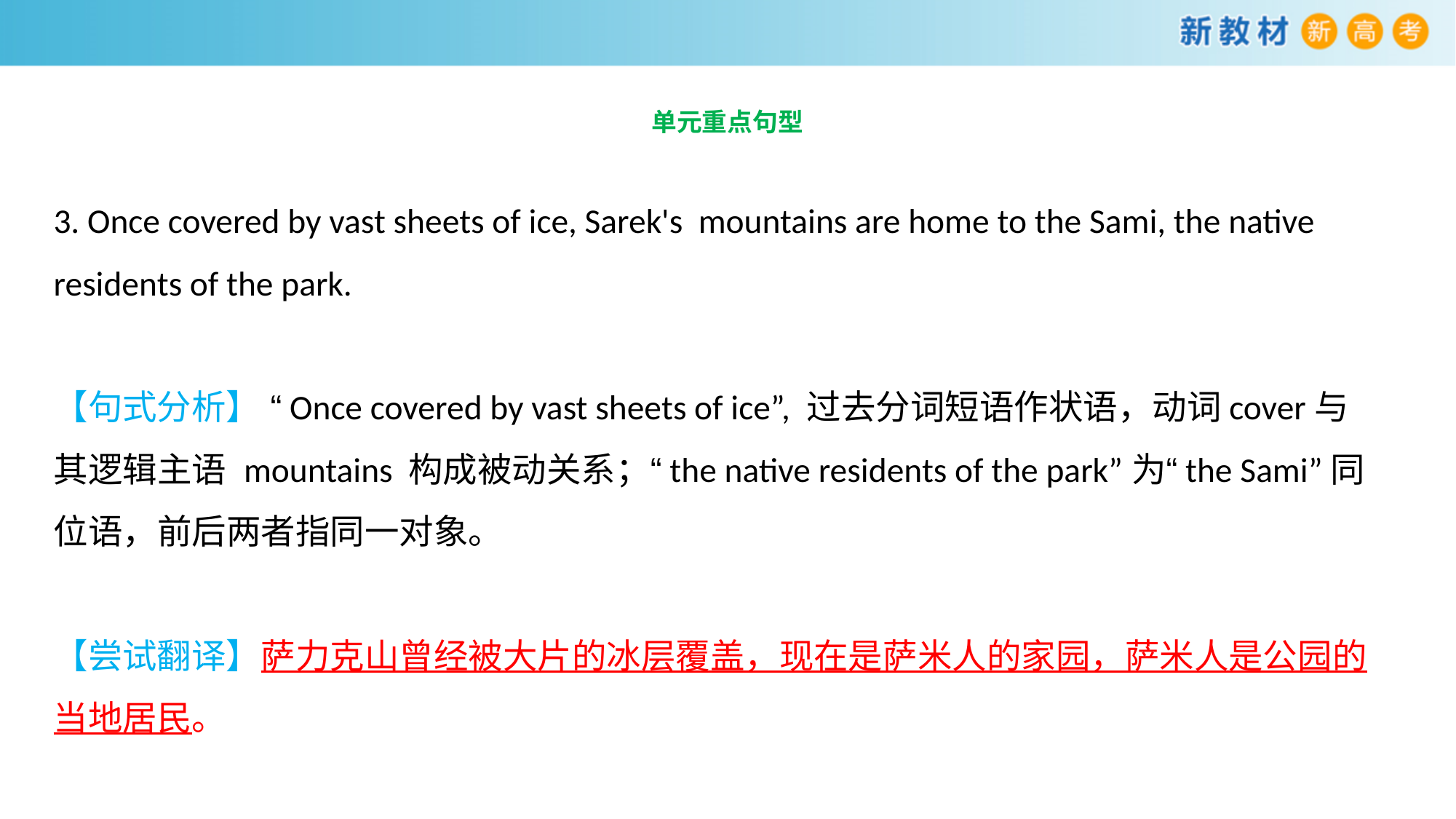

# 单元重点句型
3. Once covered by vast sheets of ice, Sarek's  mountains are home to the Sami, the native residents of the park.

【句式分析】 “Once covered by vast sheets of ice”, 过去分词短语作状语，动词cover与其逻辑主语 mountains 构成被动关系；“the native residents of the park”为“the Sami”同位语，前后两者指同一对象。

【尝试翻译】萨力克山曾经被大片的冰层覆盖，现在是萨米人的家园，萨米人是公园的当地居民。